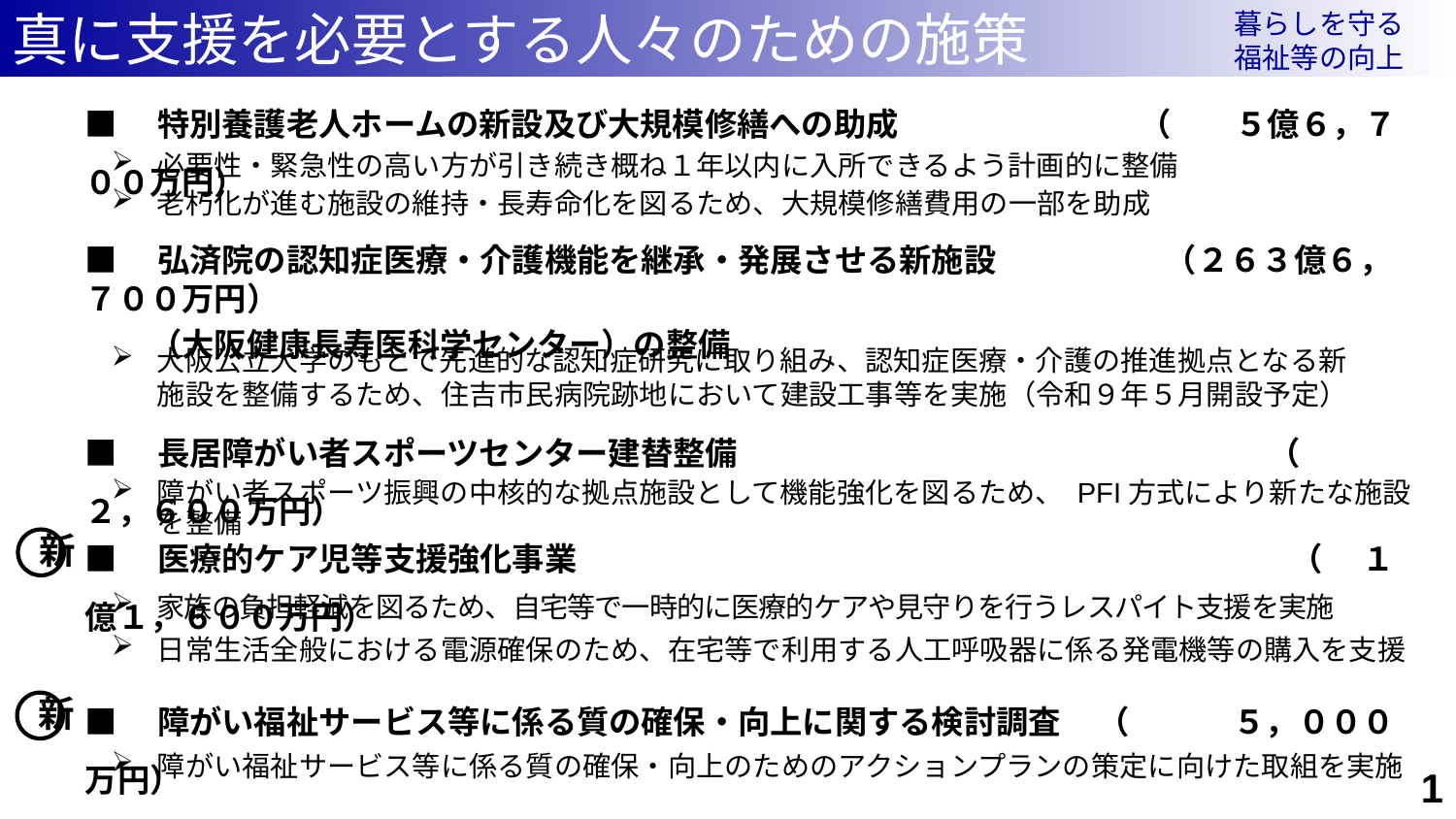

真に支援を必要とする人々のための施策
暮らしを守る
福祉等の向上
■　特別養護老人ホームの新設及び大規模修繕への助成　　　　　　　  （　　５億６，７００万円）
必要性・緊急性の高い方が引き続き概ね１年以内に入所できるよう計画的に整備
老朽化が進む施設の維持・長寿命化を図るため、大規模修繕費用の一部を助成
■　弘済院の認知症医療・介護機能を継承・発展させる新施設　　　　　 （２６３億６，７００万円）
　　（大阪健康長寿医科学センター）の整備
大阪公立大学のもとで先進的な認知症研究に取り組み、認知症医療・介護の推進拠点となる新施設を整備するため、住吉市民病院跡地において建設工事等を実施（令和９年５月開設予定）
■　長居障がい者スポーツセンター建替整備 　　　　　　　　　　　　　 　　　（　　　 ２，６００万円）
障がい者スポーツ振興の中核的な拠点施設として機能強化を図るため、 PFI方式により新たな施設を整備
■　医療的ケア児等支援強化事業  　　　　　　　 　　　　　　　　　　　　　　  （　 １億１，６００万円）
新
家族の負担軽減を図るため、自宅等で一時的に医療的ケアや見守りを行うレスパイト支援を実施
日常生活全般における電源確保のため、在宅等で利用する人工呼吸器に係る発電機等の購入を支援
■　障がい福祉サービス等に係る質の確保・向上に関する検討調査     （　　　 ５，０００万円）
新
障がい福祉サービス等に係る質の確保・向上のためのアクションプランの策定に向けた取組を実施
1